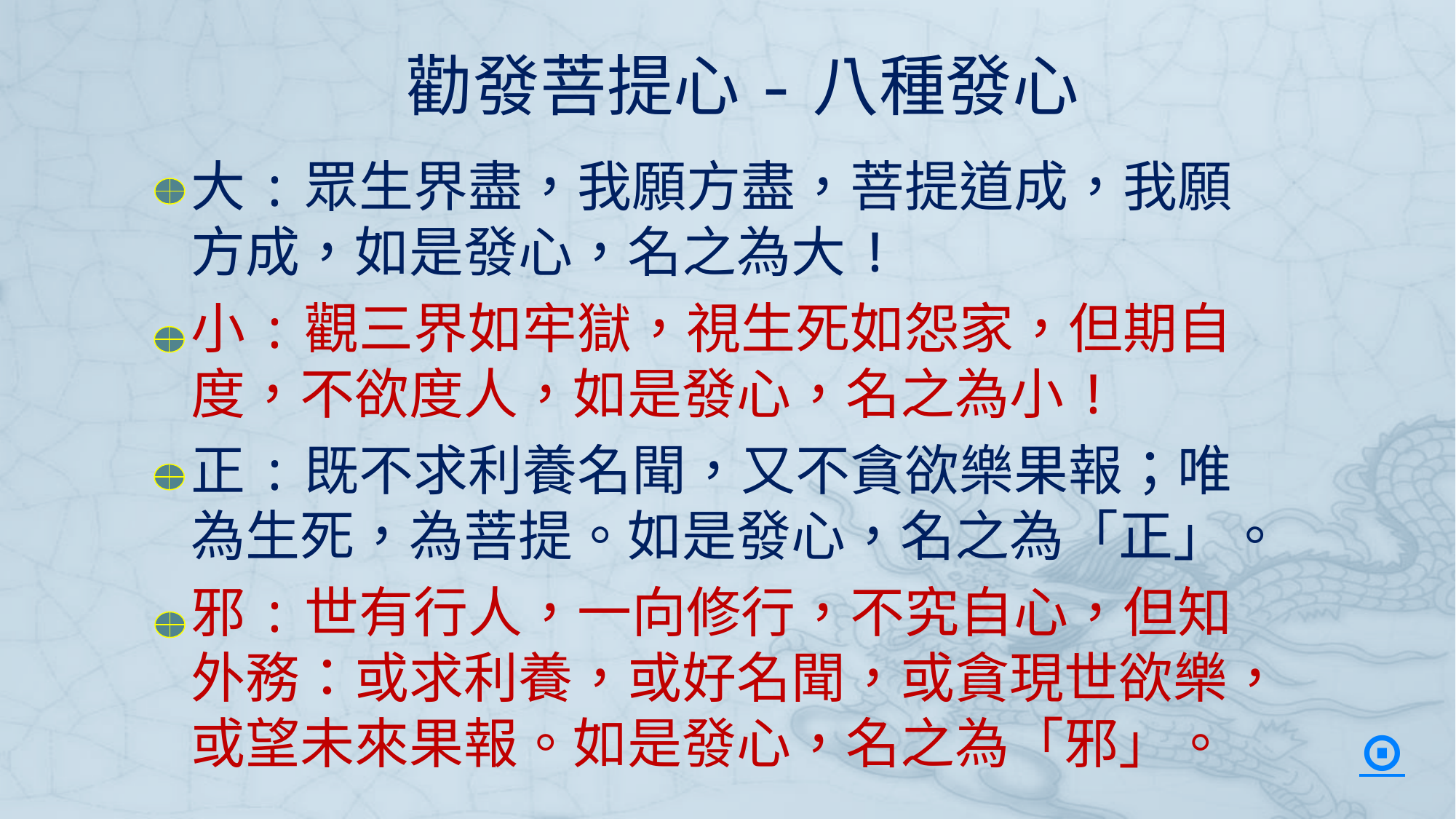

# 勸發菩提心-八種發心
大:眾生界盡，我願方盡，菩提道成，我願方成，如是發心，名之為大!
小:觀三界如牢獄，視生死如怨家，但期自度，不欲度人，如是發心，名之為小!
正:既不求利養名聞，又不貪欲樂果報；唯為生死，為菩提。如是發心，名之為「正」。
邪:世有行人，一向修行，不究自心，但知外務：或求利養，或好名聞，或貪現世欲樂，或望未來果報。如是發心，名之為「邪」。

⊙